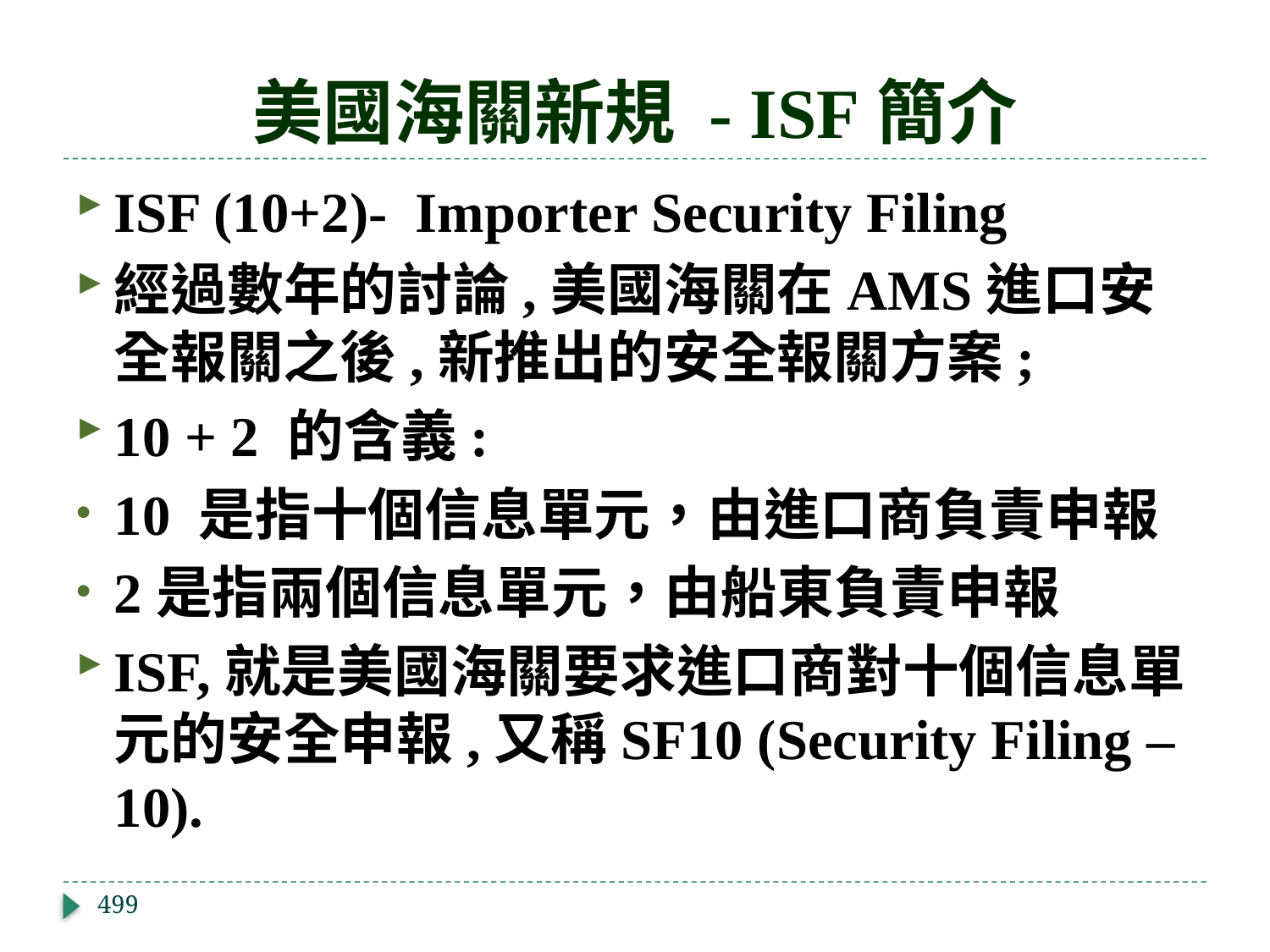

# 美國海關新規 - ISF簡介
ISF (10+2)-  Importer Security Filing
經過數年的討論,美國海關在AMS進口安全報關之後,新推出的安全報關方案;
10 + 2 的含義:
10 是指十個信息單元，由進口商負責申報
2是指兩個信息單元，由船東負責申報
ISF,就是美國海關要求進口商對十個信息單元的安全申報,又稱SF10 (Security Filing – 10).
499